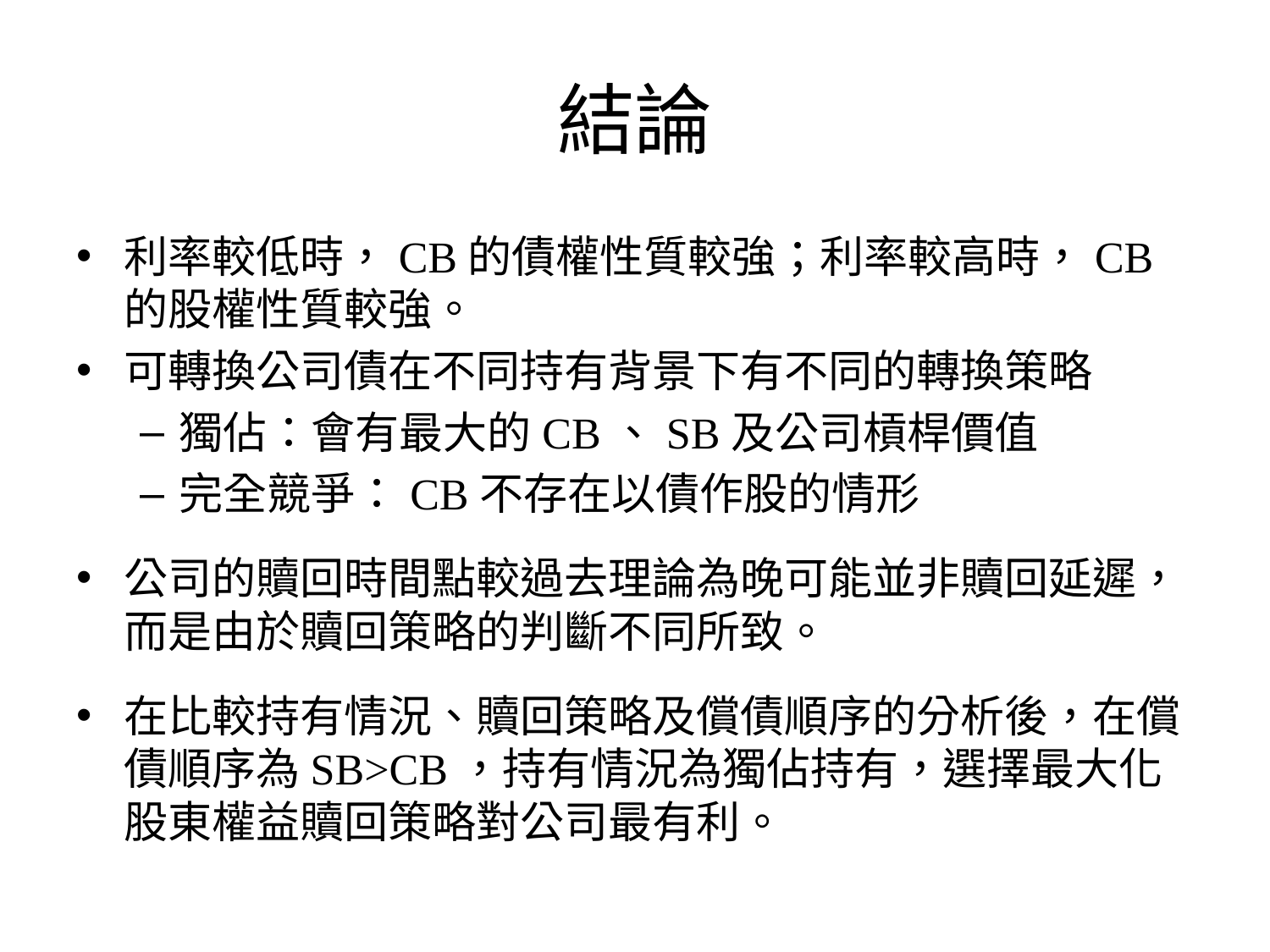

# 結論
利率較低時，CB的債權性質較強；利率較高時，CB的股權性質較強。
可轉換公司債在不同持有背景下有不同的轉換策略
獨佔：會有最大的CB、SB及公司槓桿價值
完全競爭：CB不存在以債作股的情形
公司的贖回時間點較過去理論為晚可能並非贖回延遲，而是由於贖回策略的判斷不同所致。
在比較持有情況、贖回策略及償債順序的分析後，在償債順序為SB>CB，持有情況為獨佔持有，選擇最大化股東權益贖回策略對公司最有利。